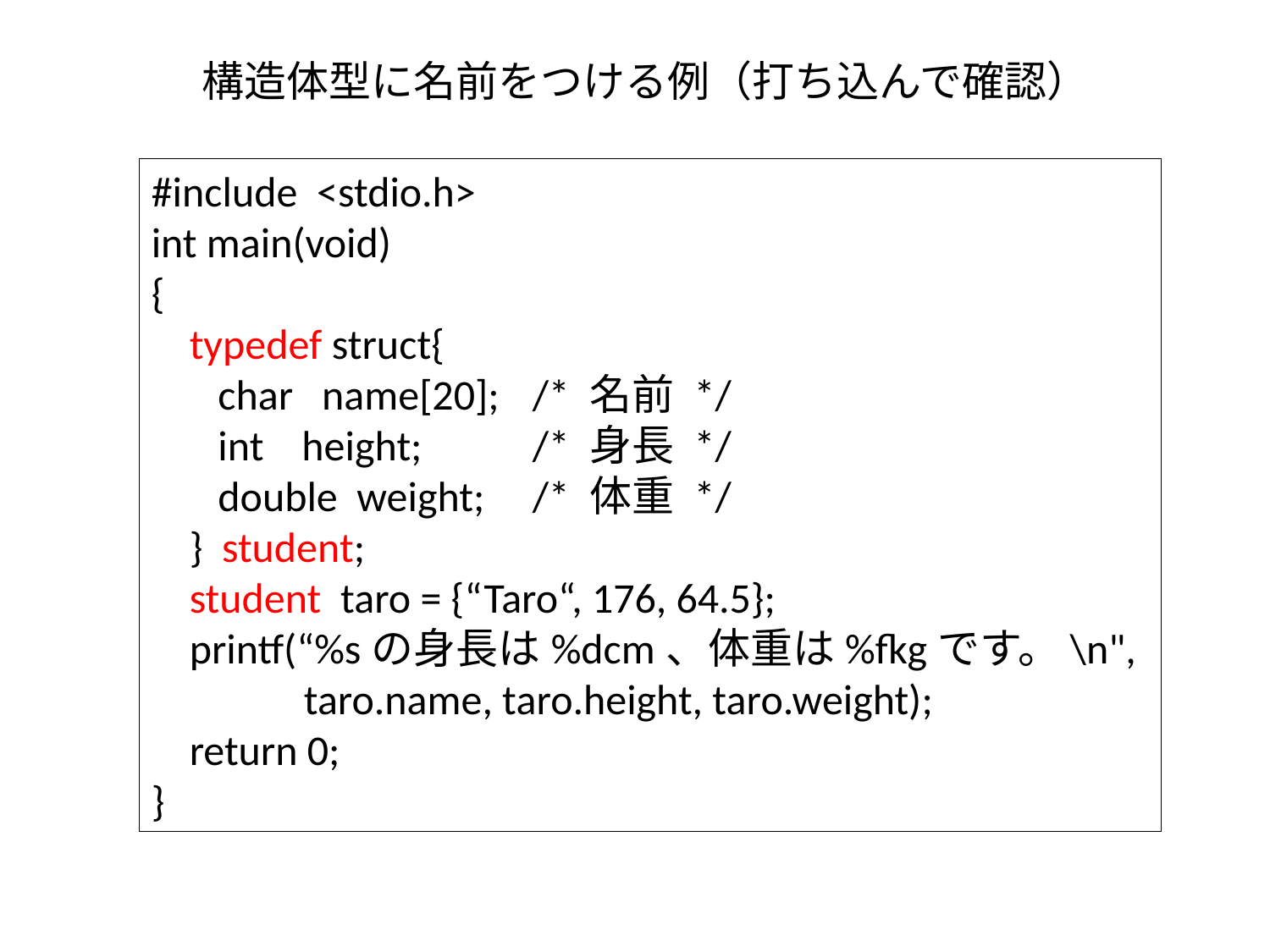

# 構造体型に名前をつける例（打ち込んで確認）
#include  <stdio.h>
int main(void)
{
    typedef struct{
       char   name[20];	/* 名前 */
       int    height;	/* 身長 */
       double  weight;	/* 体重 */
    }  student;
    student  taro = {“Taro“, 176, 64.5};
    printf(“%sの身長は%dcm、体重は%fkgです。\n",
                taro.name, taro.height, taro.weight);
    return 0;
}